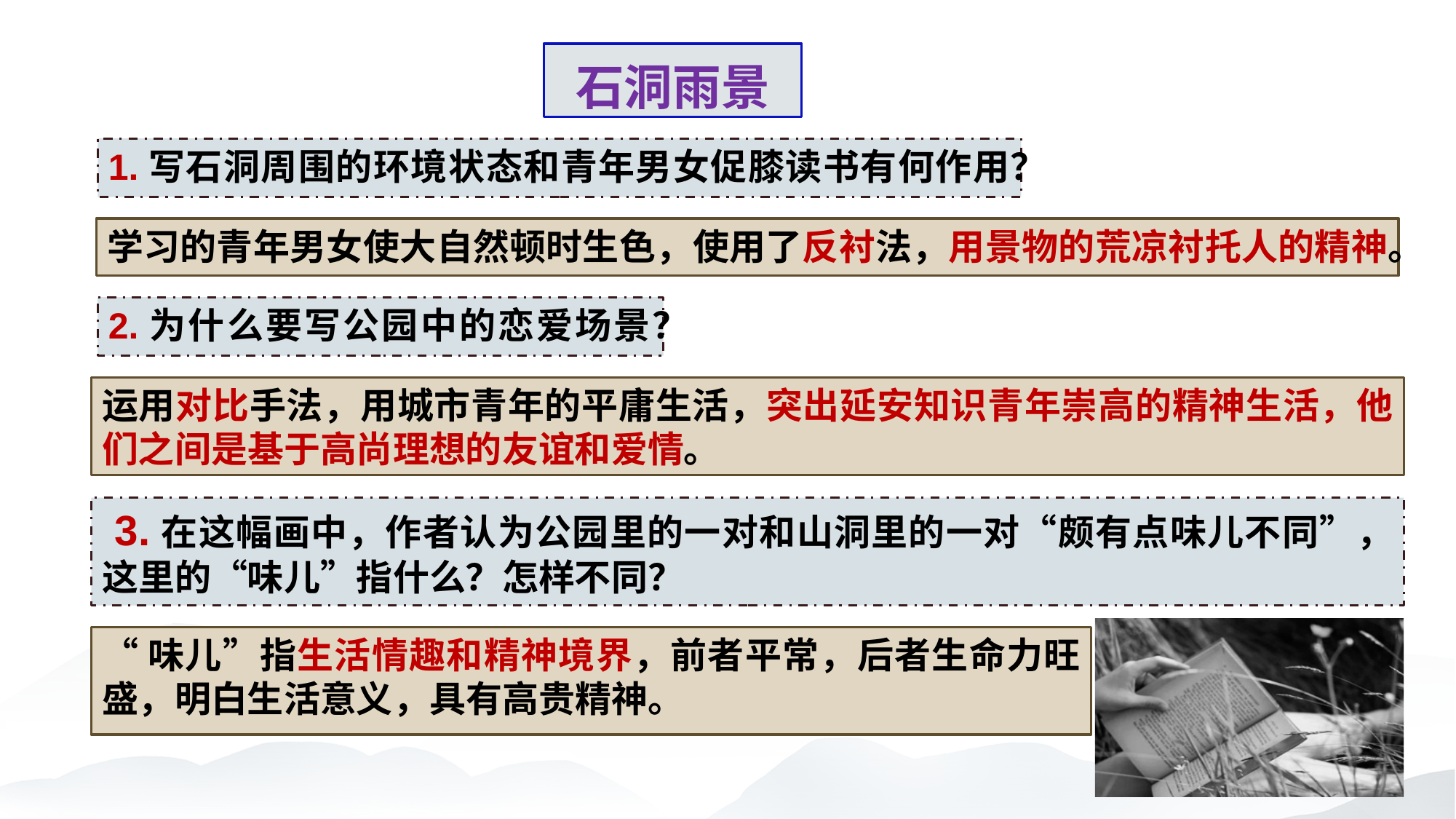

石洞雨景
1.写石洞周围的环境状态和青年男女促膝读书有何作用？
学习的青年男女使大自然顿时生色，使用了反衬法，用景物的荒凉衬托人的精神。
2.为什么要写公园中的恋爱场景？
运用对比手法，用城市青年的平庸生活，突出延安知识青年崇高的精神生活，他们之间是基于高尚理想的友谊和爱情。
 3.在这幅画中，作者认为公园里的一对和山洞里的一对“颇有点味儿不同”，这里的“味儿”指什么？怎样不同？

“味儿”指生活情趣和精神境界，前者平常，后者生命力旺盛，明白生活意义，具有高贵精神。